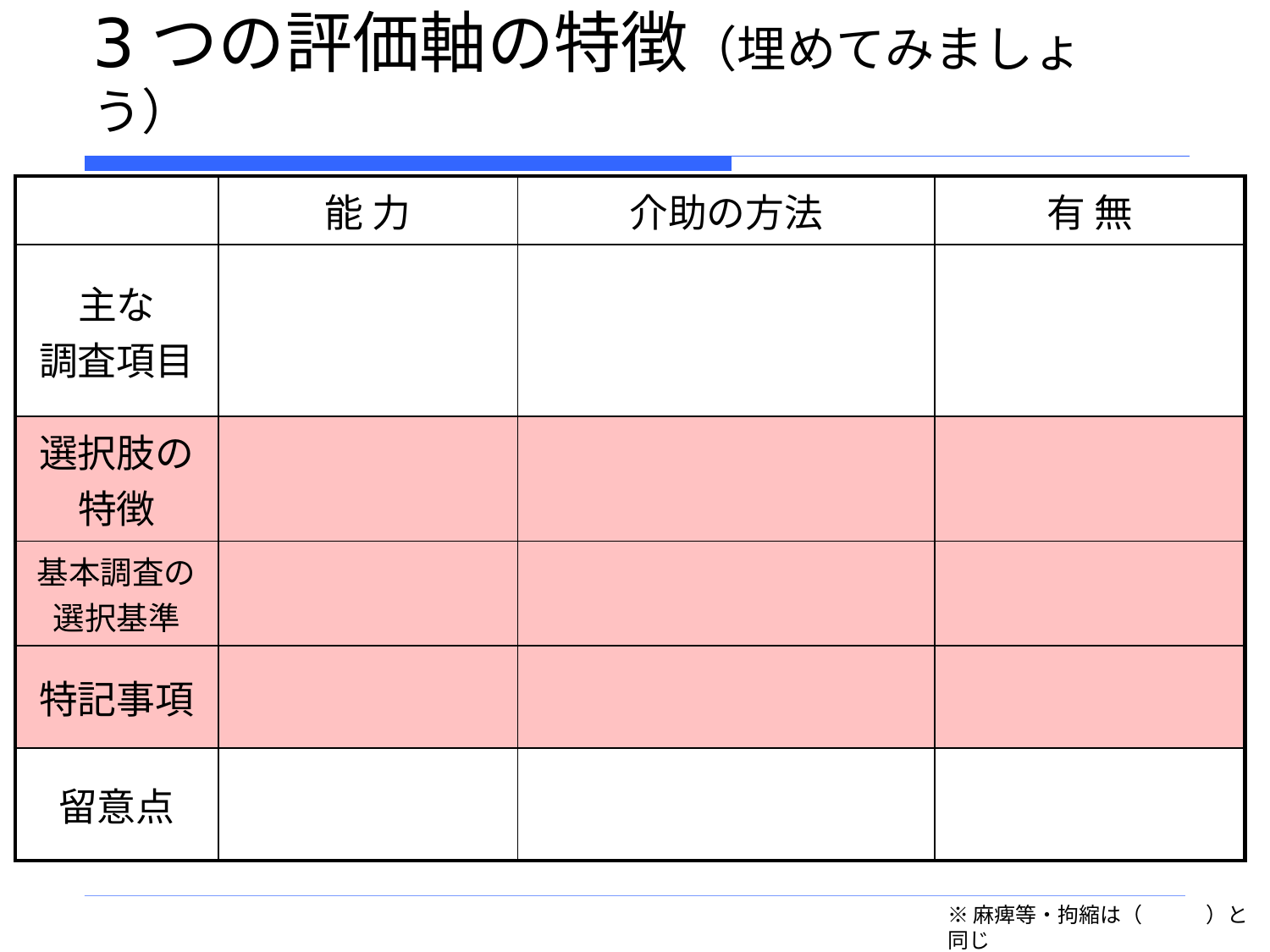

# 3つの評価軸の特徴（埋めてみましょう）
|  | 能 力 | 介助の方法 | 有 無 |
| --- | --- | --- | --- |
| 主な 調査項目 |  |  |  |
| 選択肢の特徴 |  |  |  |
| 基本調査の選択基準 |  |  |  |
| 特記事項 |  |  |  |
| 留意点 |  |  |  |
※麻痺等・拘縮は（　　　）と同じ